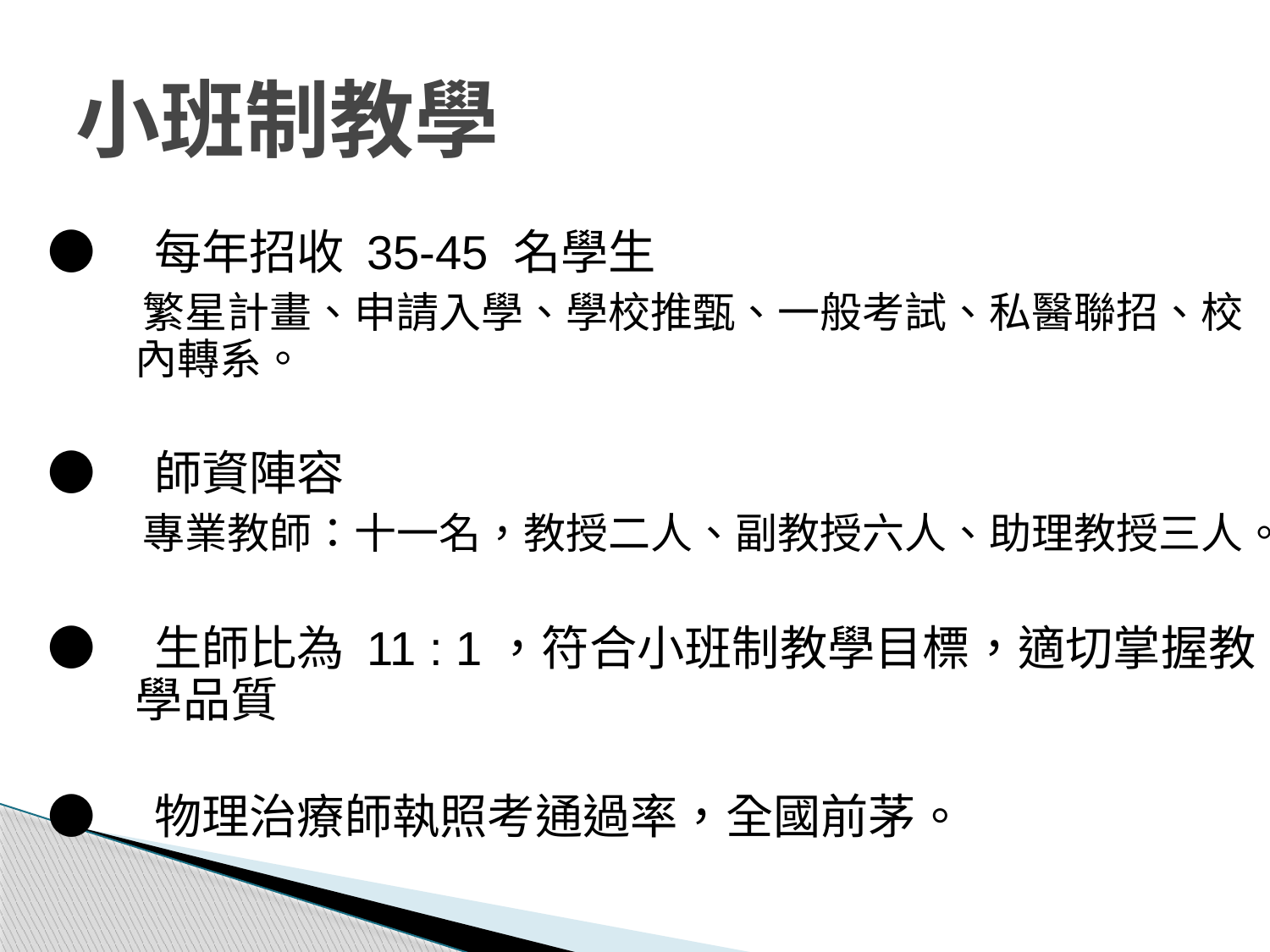

# 小班制教學
●　每年招收 35-45 名學生
　　繁星計畫、申請入學、學校推甄、一般考試、私醫聯招、校內轉系。

●　師資陣容
　　專業教師：十一名，教授二人、副教授六人、助理教授三人。

●　生師比為 11 : 1，符合小班制教學目標，適切掌握教學品質

●　物理治療師執照考通過率，全國前茅。